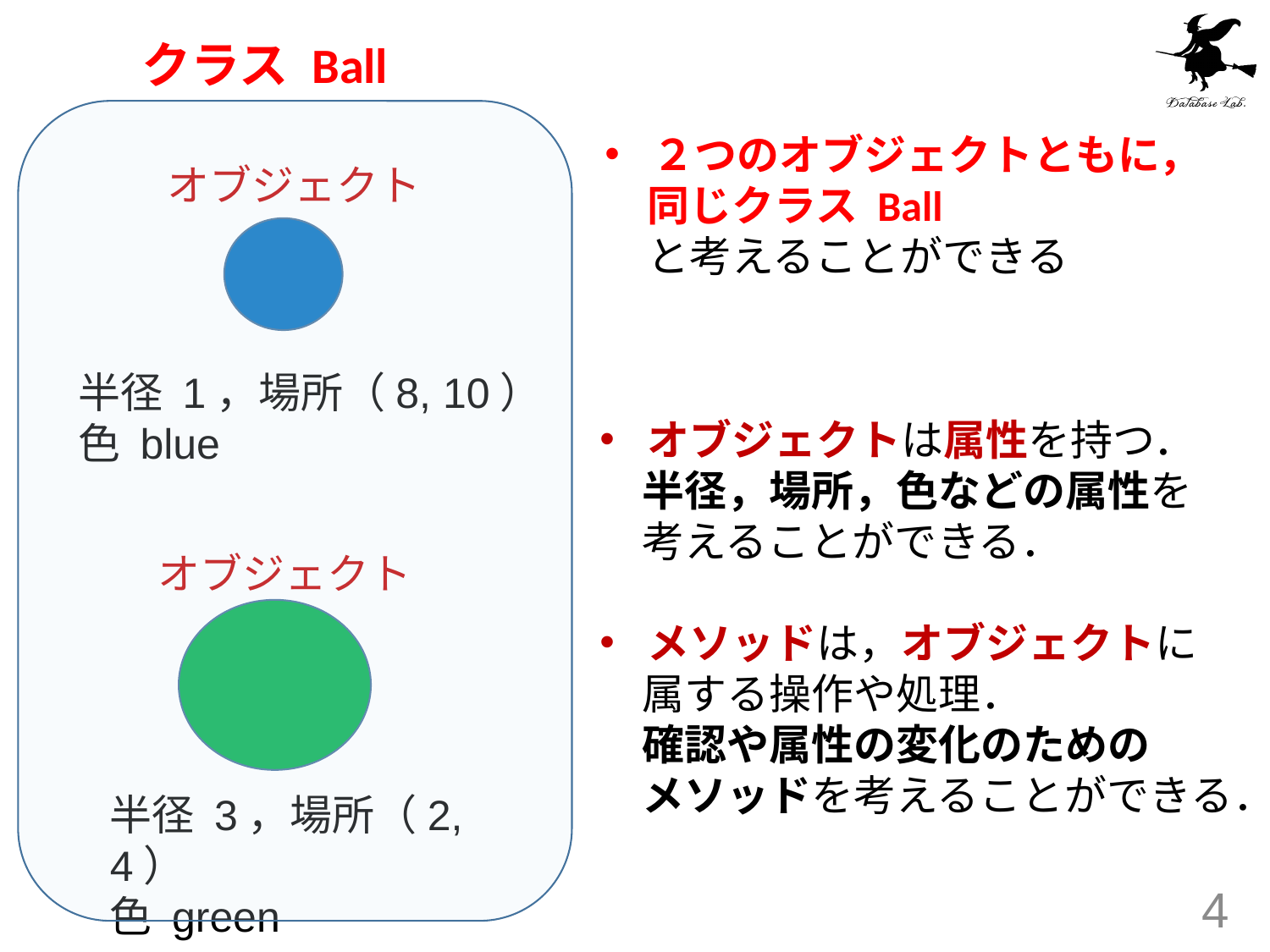

クラス Ball

２つのオブジェクトともに，
　同じクラス Ball
　と考えることができる
オブジェクト

半径 1，場所（8, 10）
色 blue
オブジェクトは属性を持つ．
　半径，場所，色などの属性を
　考えることができる．

メソッドは，オブジェクトに
　属する操作や処理．
　確認や属性の変化のための
　メソッドを考えることができる．
オブジェクト

半径 3，場所（2, 4）
色 green
4